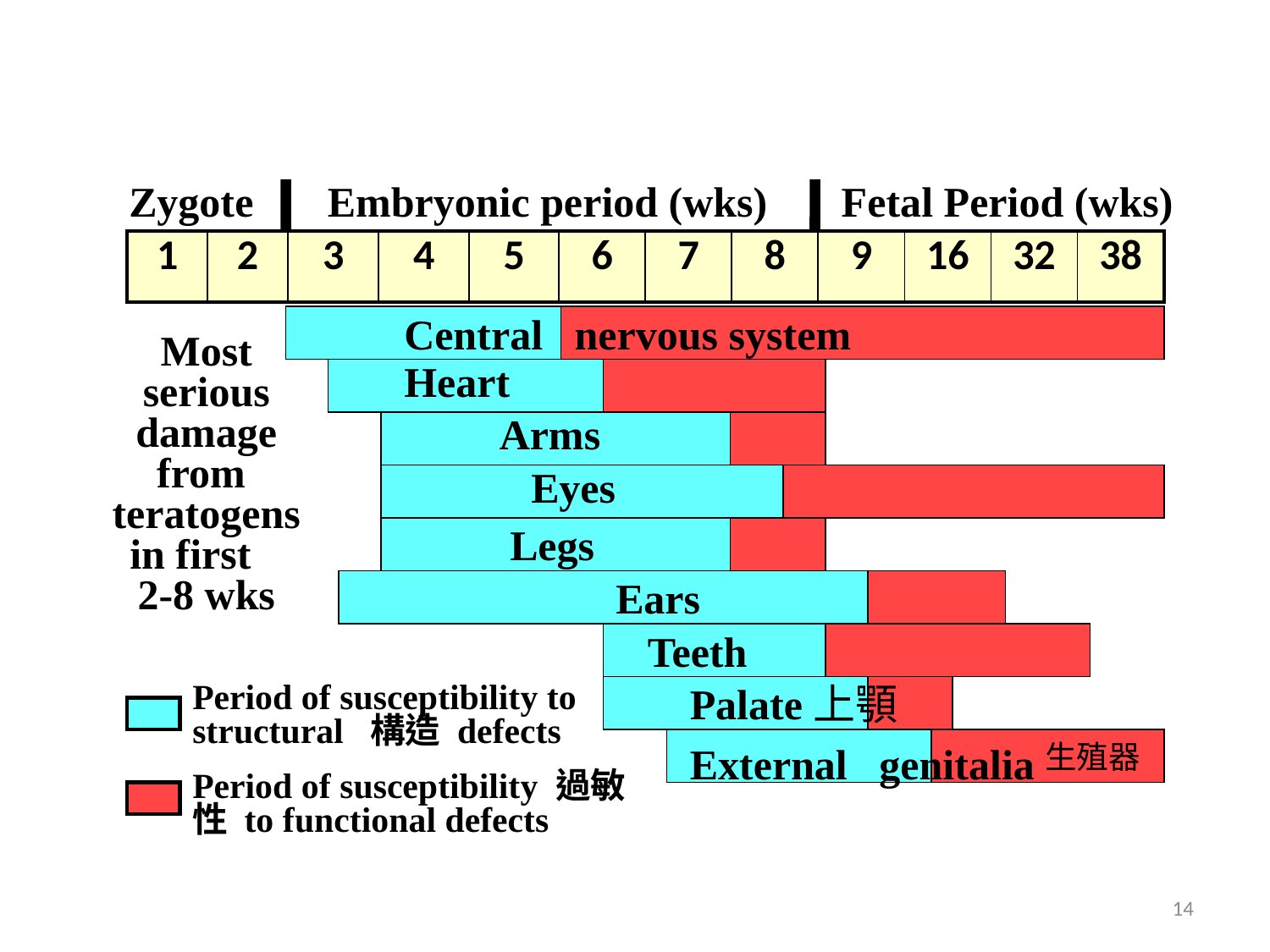

#

 Zygote       Embryonic period (wks)       Fetal Period (wks)

| 1 | 2 | 3 | 4 | 5 | 6 | 7 | 8 | 9 | 16 | 32 | 38 |
| --- | --- | --- | --- | --- | --- | --- | --- | --- | --- | --- | --- |
Central   nervous system

Most serious damage from  teratogens in first    2-8 wks
  Heart

Arms

Eyes

Legs

Ears

Teeth

Palate上顎
Period of susceptibility to structural  構造 defects

External   genitalia

             生殖器
Period of susceptibility 過敏性 to functional defects

14